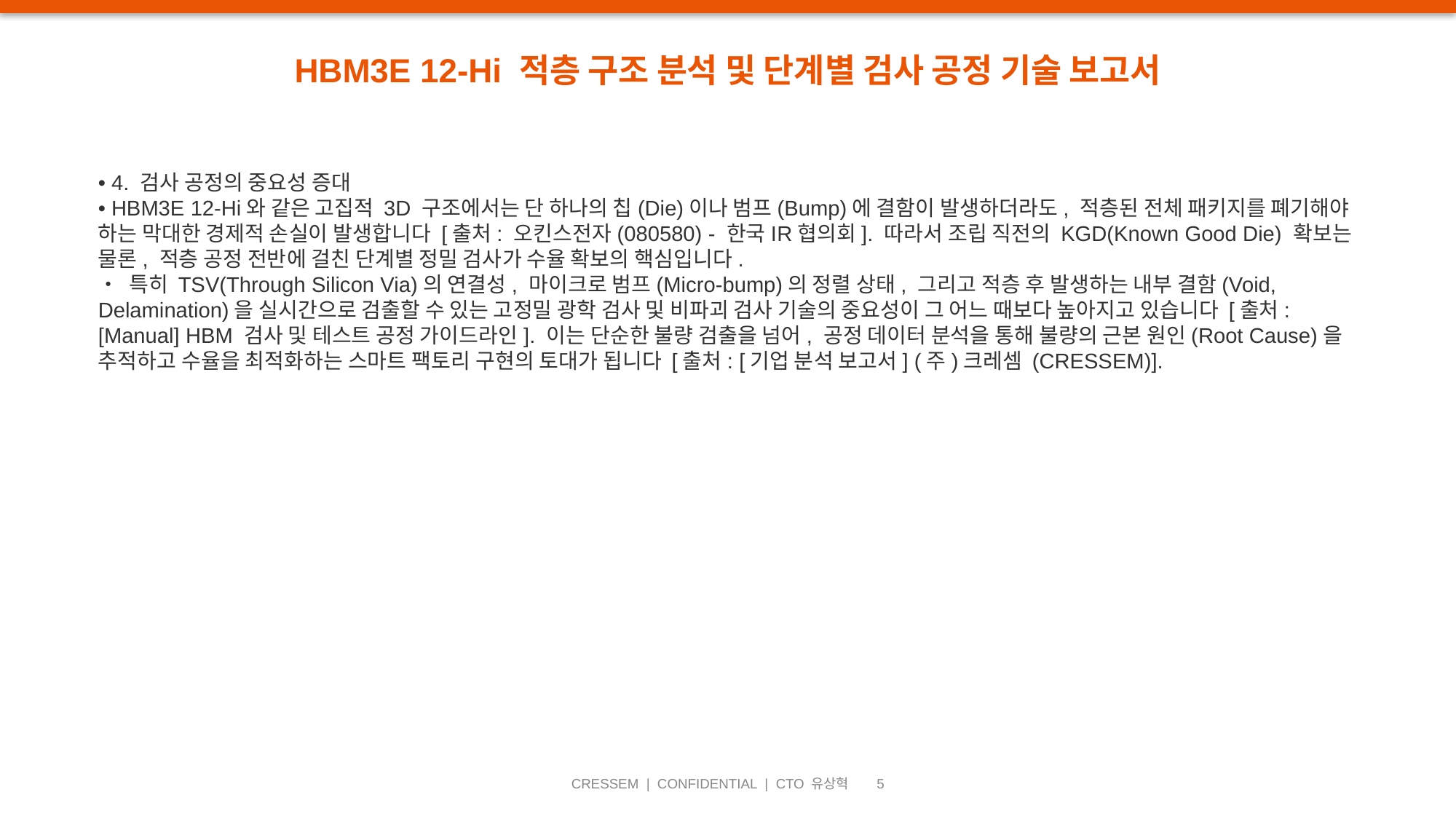

HBM3E 12-Hi 적층 구조 분석 및 단계별 검사 공정 기술 보고서
• 4. 검사 공정의 중요성 증대
• HBM3E 12-Hi와 같은 고집적 3D 구조에서는 단 하나의 칩(Die)이나 범프(Bump)에 결함이 발생하더라도, 적층된 전체 패키지를 폐기해야 하는 막대한 경제적 손실이 발생합니다 [출처: 오킨스전자(080580) - 한국IR협의회]. 따라서 조립 직전의 KGD(Known Good Die) 확보는 물론, 적층 공정 전반에 걸친 단계별 정밀 검사가 수율 확보의 핵심입니다.
• 특히 TSV(Through Silicon Via)의 연결성, 마이크로 범프(Micro-bump)의 정렬 상태, 그리고 적층 후 발생하는 내부 결함(Void, Delamination)을 실시간으로 검출할 수 있는 고정밀 광학 검사 및 비파괴 검사 기술의 중요성이 그 어느 때보다 높아지고 있습니다 [출처: [Manual] HBM 검사 및 테스트 공정 가이드라인]. 이는 단순한 불량 검출을 넘어, 공정 데이터 분석을 통해 불량의 근본 원인(Root Cause)을 추적하고 수율을 최적화하는 스마트 팩토리 구현의 토대가 됩니다 [출처: [기업 분석 보고서] (주)크레셈 (CRESSEM)].
CRESSEM  |  CONFIDENTIAL  |  CTO 유상혁        5